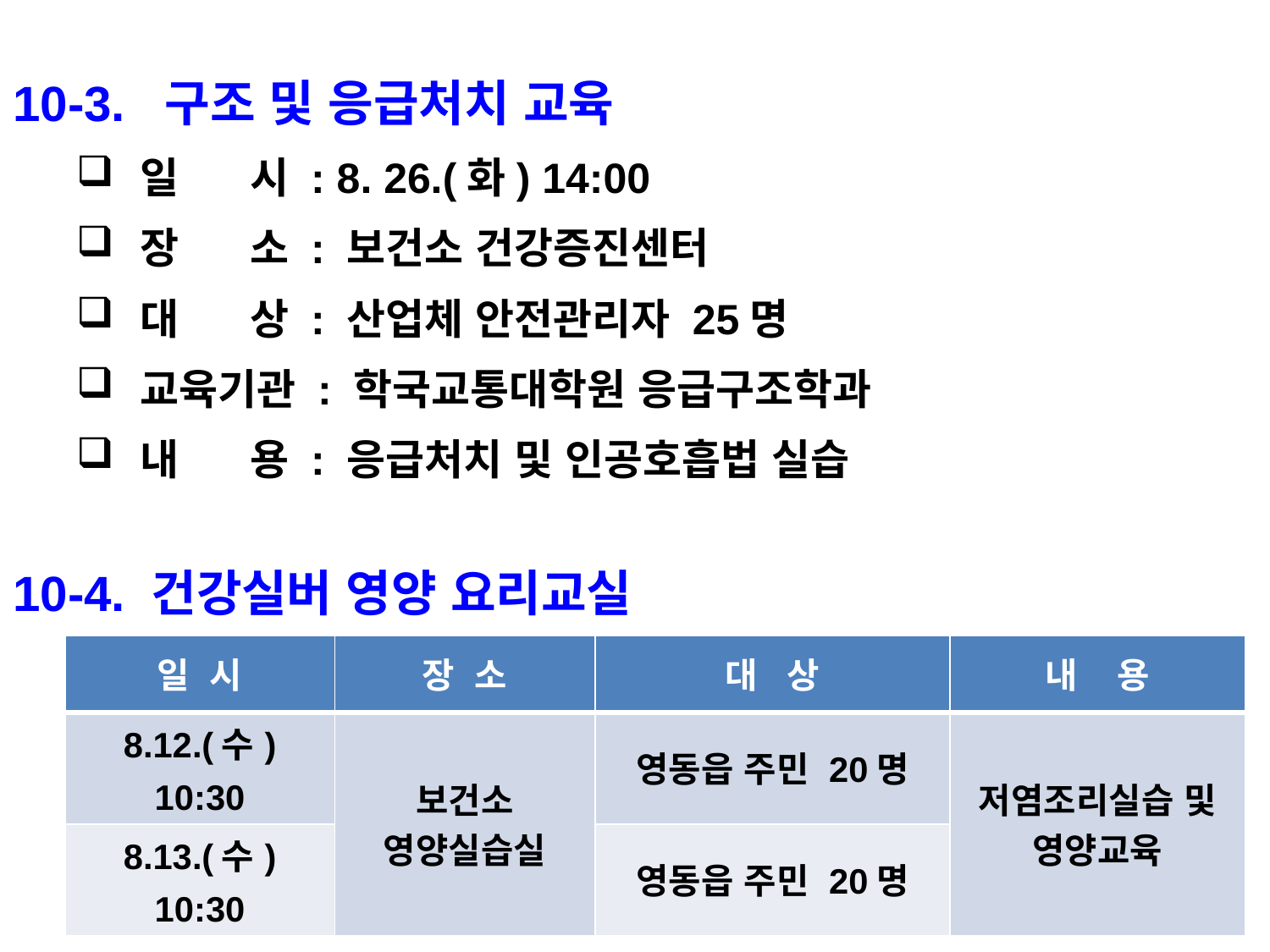

10-3.  구조 및 응급처치 교육
일      시 : 8. 26.(화) 14:00
장      소 : 보건소 건강증진센터
대      상 : 산업체 안전관리자 25명
교육기관 : 학국교통대학원 응급구조학과
내      용 : 응급처치 및 인공호흡법 실습
10-4. 건강실버 영양 요리교실
| 일 시 | 장 소 | 대 상 | 내 용 |
| --- | --- | --- | --- |
| 8.12.(수) 10:30 | 보건소 영양실습실 | 영동읍 주민 20명 | 저염조리실습 및 영양교육 |
| 8.13.(수) 10:30 |  | 영동읍 주민 20명 |  |